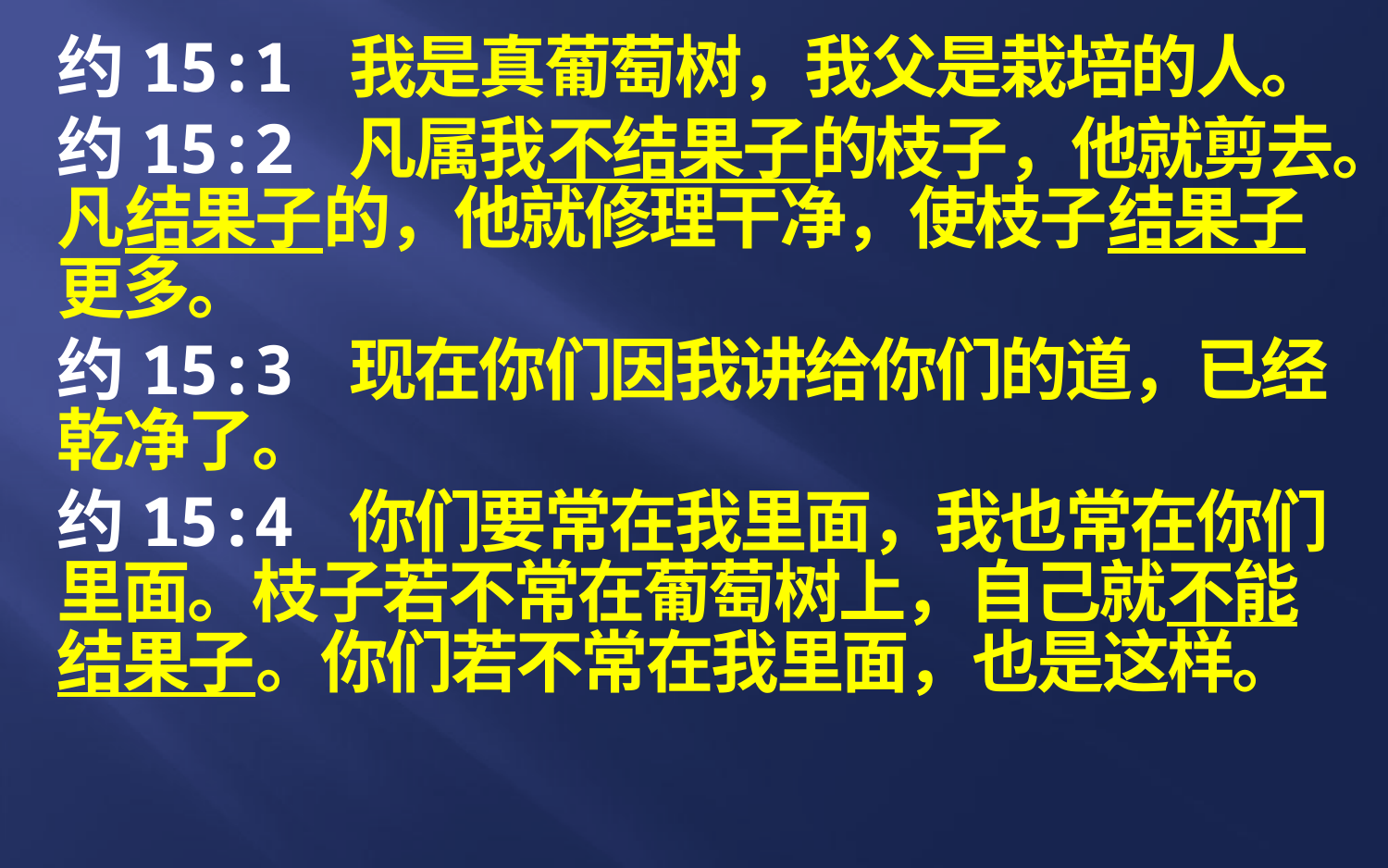

约15:1 我是真葡萄树，我父是栽培的人。
约15:2 凡属我不结果子的枝子，他就剪去。凡结果子的，他就修理干净，使枝子结果子更多。
约15:3 现在你们因我讲给你们的道，已经乾净了。
约15:4 你们要常在我里面，我也常在你们里面。枝子若不常在葡萄树上，自己就不能结果子。你们若不常在我里面，也是这样。